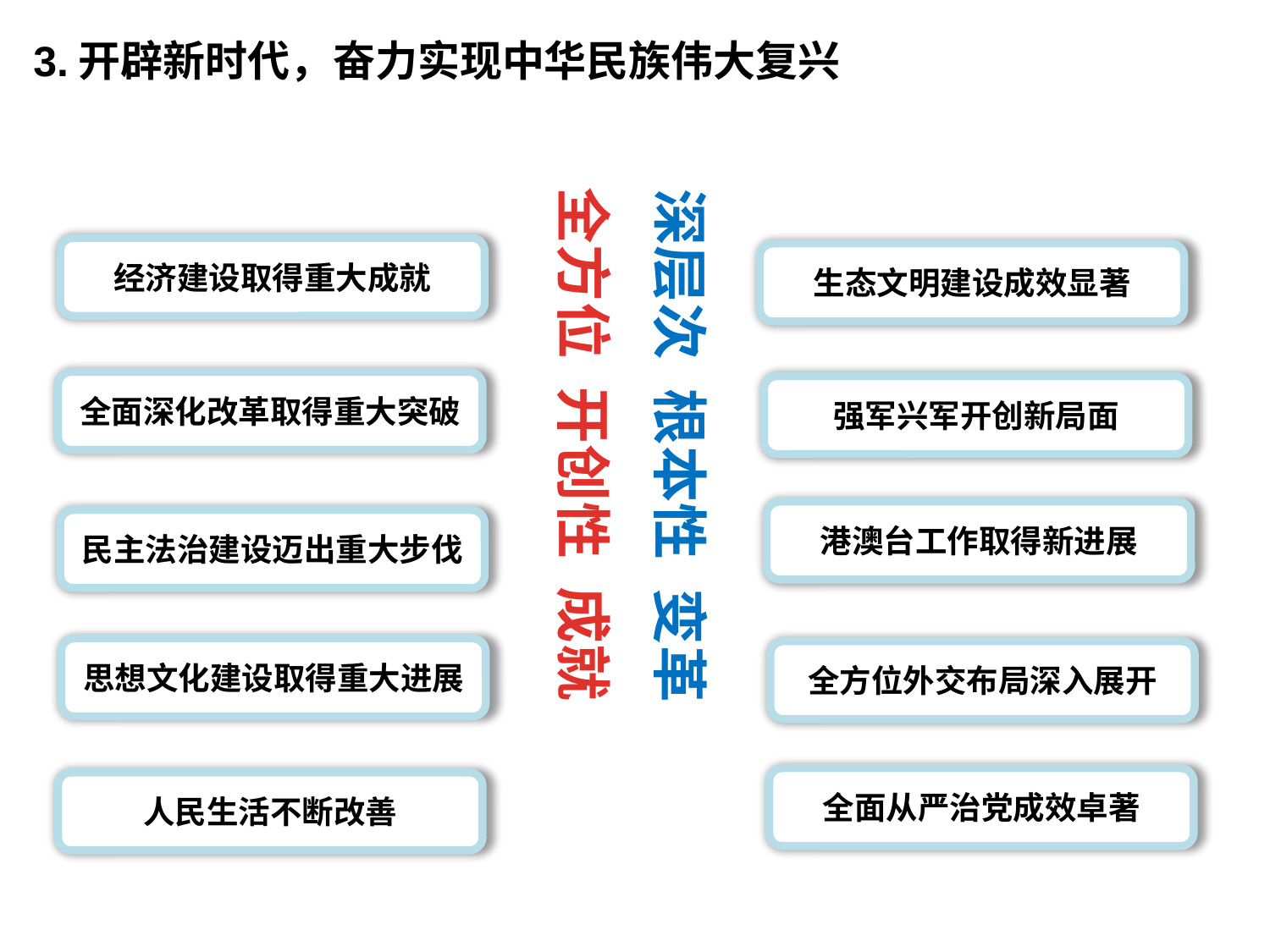

3.开辟新时代，奋力实现中华民族伟大复兴
全方位  开创性  成就
深层次  根本性  变革
经济建设取得重大成就
生态文明建设成效显著
全面深化改革取得重大突破
强军兴军开创新局面
港澳台工作取得新进展
民主法治建设迈出重大步伐
思想文化建设取得重大进展
全方位外交布局深入展开
全面从严治党成效卓著
人民生活不断改善